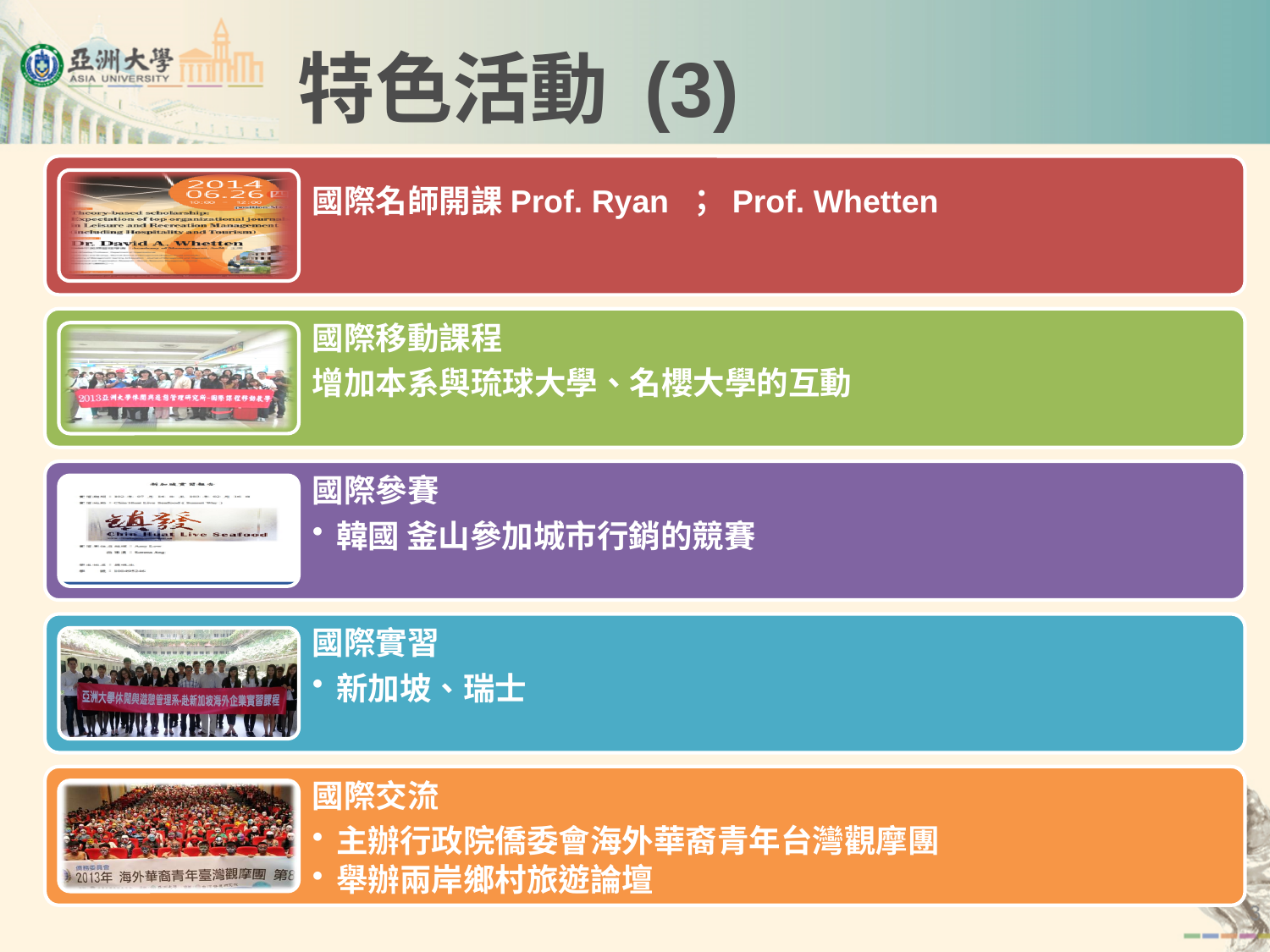

# 特色活動 (3)

國際名師開課Prof. Ryan ； Prof. Whetten

國際移動課程
增加本系與琉球大學、名櫻大學的互動

國際參賽
韓國 釜山參加城市行銷的競賽
國際實習
新加坡、瑞士
國際交流
主辦行政院僑委會海外華裔青年台灣觀摩團
舉辦兩岸鄉村旅遊論壇